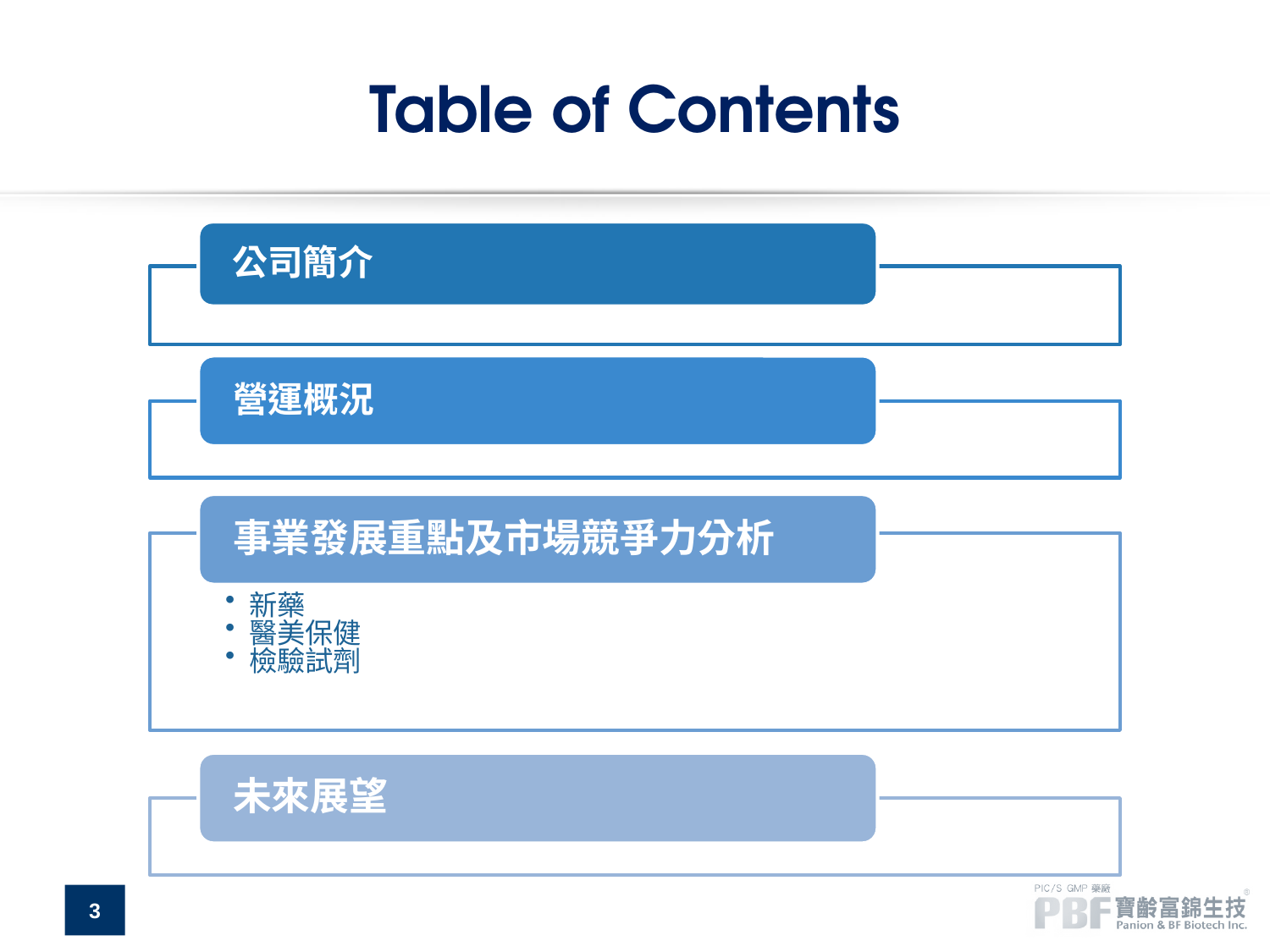

# Table of Contents
公司簡介
營運概況
新藥
醫美保健
檢驗試劑
事業發展重點及市場競爭力分析
未來展望
3